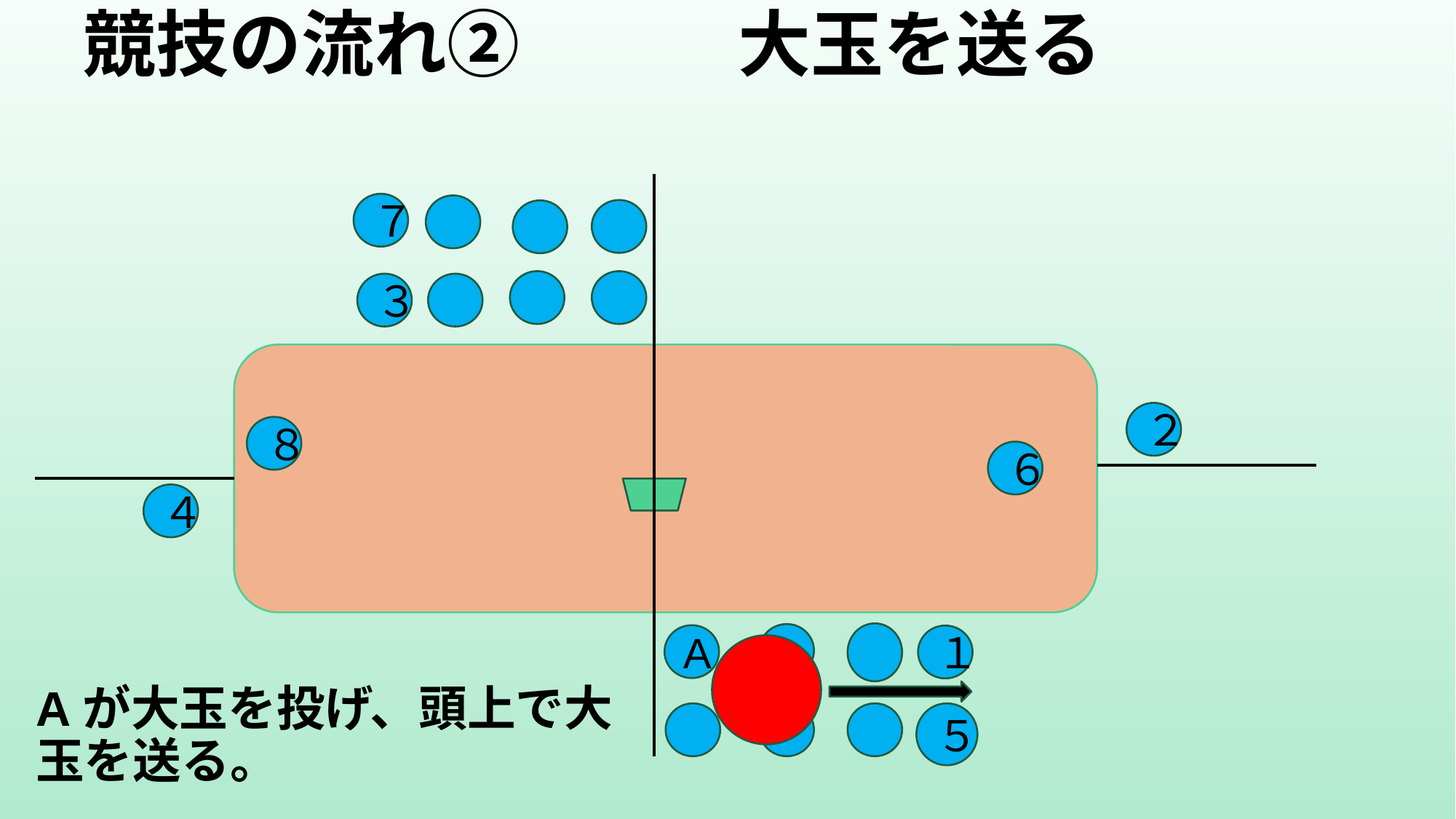

競技の流れ②　　　大玉を送る
７

３

２
８
６

４

A
１

Aが大玉を投げ、頭上で大玉を送る。

５